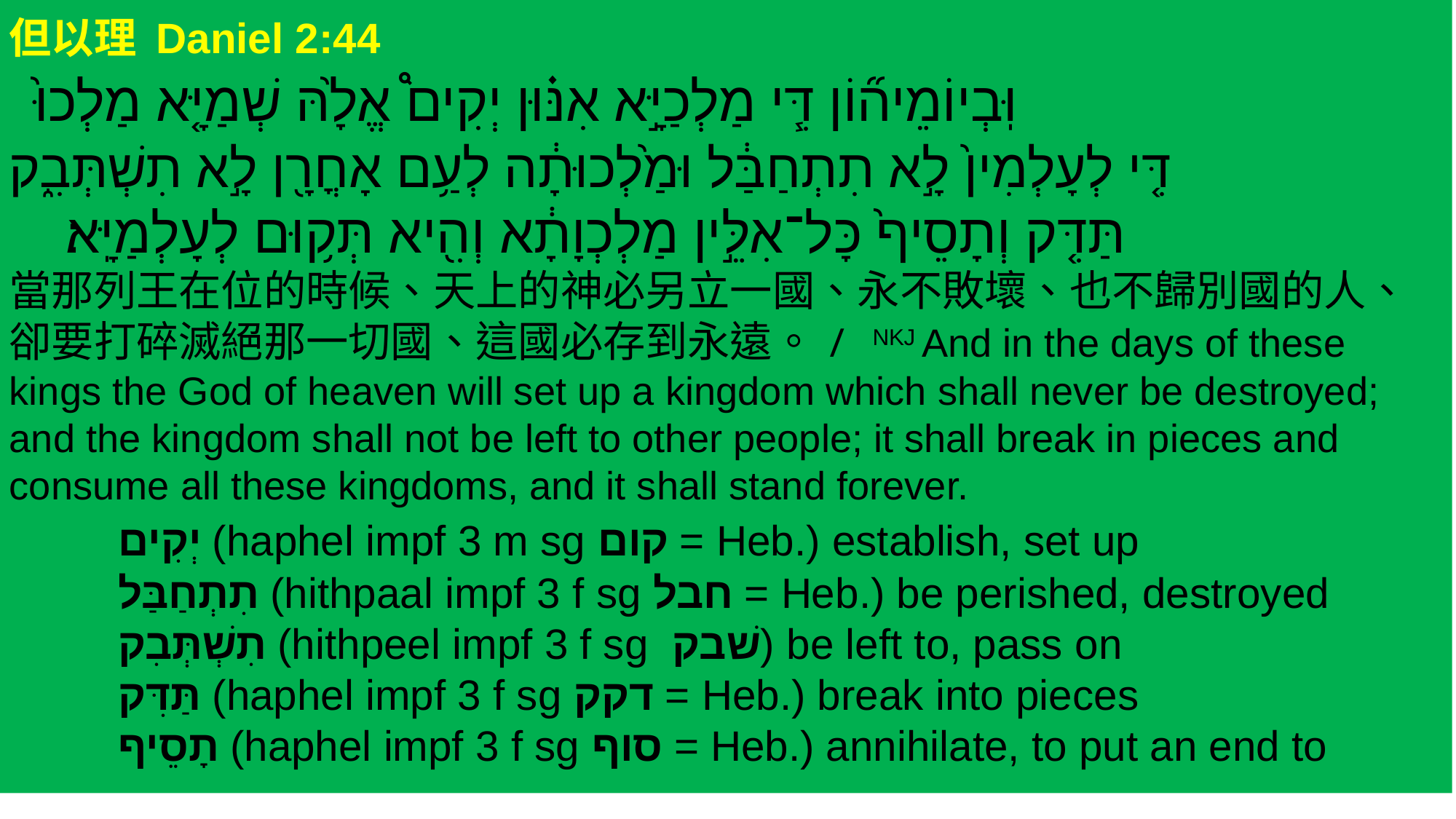

但以理 Daniel 2:44  ‎‎‎‎‎‎‎
  ‎וּֽבְיוֹמֵיה֞וֹן דִּ֧י מַלְכַיָּ֣א אִנּ֗וּן יְקִים֩ אֱלָ֙הּ שְׁמַיָּ֤א מַלְכוּ֙
 דִּ֤י לְעָלְמִין֙ לָ֣א תִתְחַבַּ֔ל וּמַ֙לְכוּתָ֔ה לְעַ֥ם אָחֳרָ֖ן לָ֣א תִשְׁתְּבִ֑ק
 תַּדִּ֤ק וְתָסֵיף֙ כָּל־אִלֵּ֣ין מַלְכְוָתָ֔א וְהִ֖יא תְּק֥וּם לְעָלְמַיָּֽא׃
當那列王在位的時候、天上的神必另立一國、永不敗壞、也不歸別國的人、卻要打碎滅絕那一切國、這國必存到永遠。/ NKJ And in the days of these kings the God of heaven will set up a kingdom which shall never be destroyed; and the kingdom shall not be left to other people; it shall break in pieces and consume all these kingdoms, and it shall stand forever.
	יְקִים (haphel impf 3 m sg קום = Heb.) establish, set up
	תִתְחַבַּל (hithpaal impf 3 f sg חבל = Heb.) be perished, destroyed
	תִשְׁתְּבִק (hithpeel impf 3 f sg  שׁבק) be left to, pass on
	תַּדִּק (haphel impf 3 f sg דקק = Heb.) break into pieces
	תָסֵיף (haphel impf 3 f sg סוף = Heb.) annihilate, to put an end to